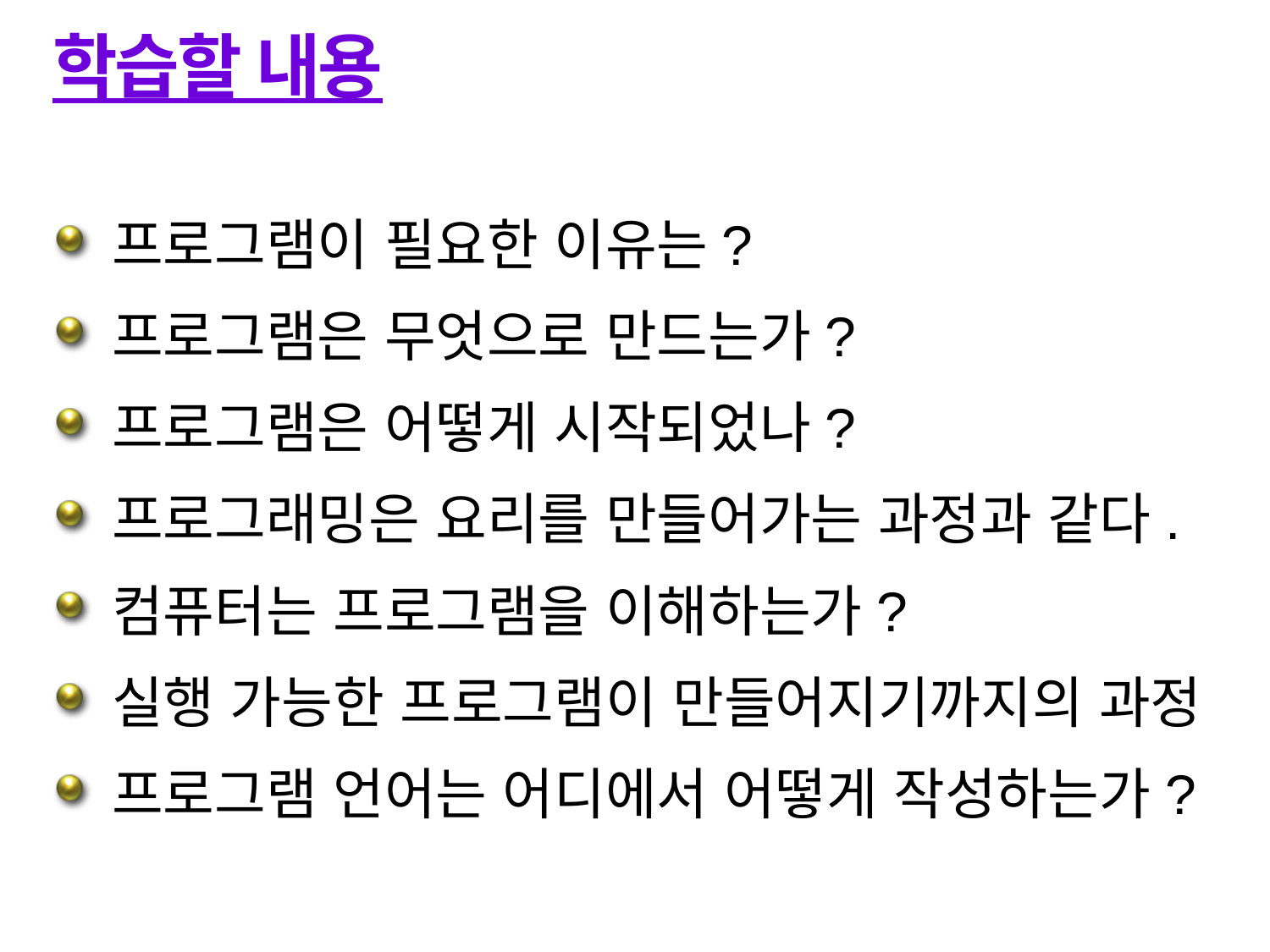

# 학습할 내용
프로그램이 필요한 이유는?
프로그램은 무엇으로 만드는가?
프로그램은 어떻게 시작되었나?
프로그래밍은 요리를 만들어가는 과정과 같다.
컴퓨터는 프로그램을 이해하는가?
실행 가능한 프로그램이 만들어지기까지의 과정
프로그램 언어는 어디에서 어떻게 작성하는가?